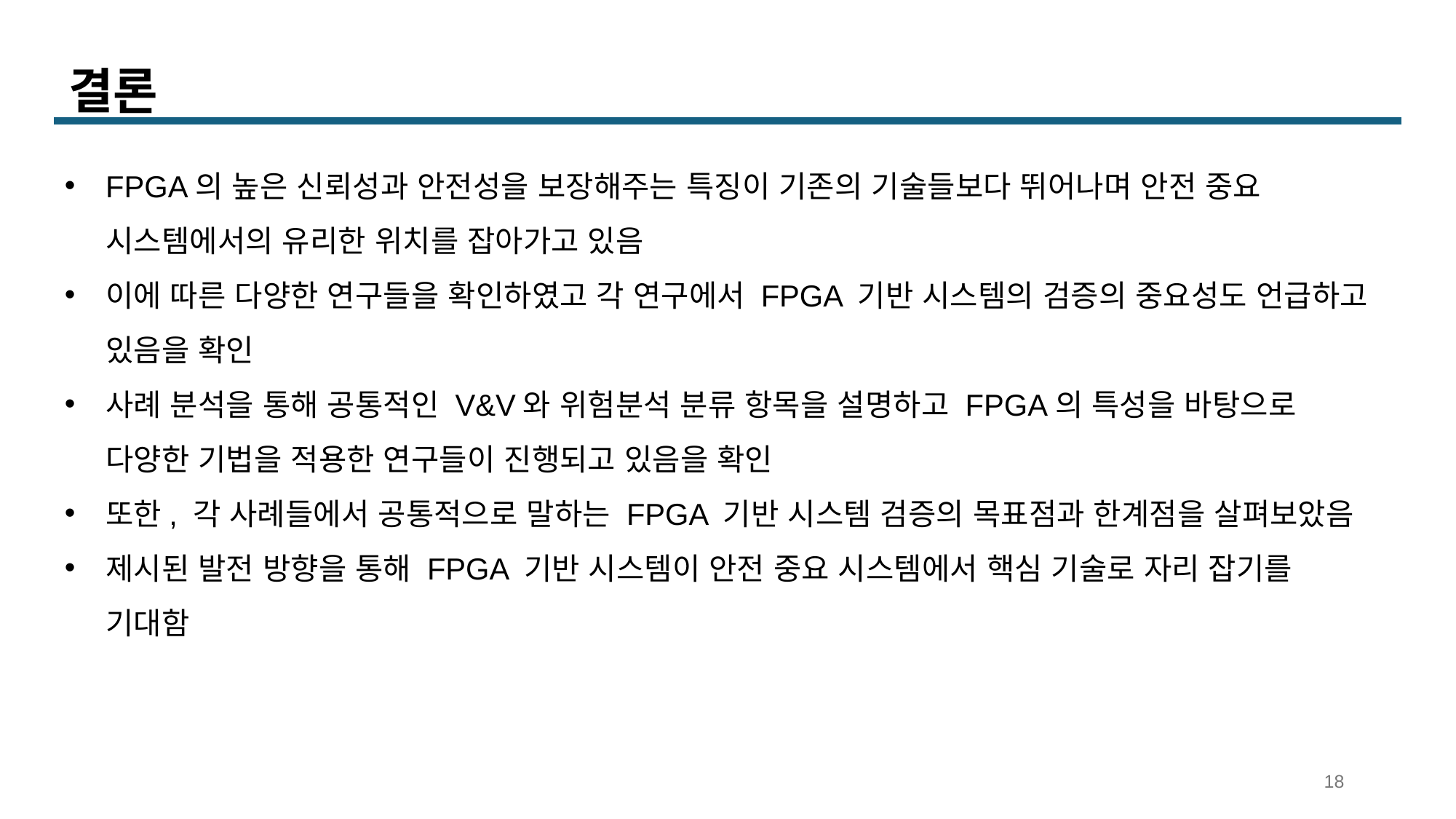

결론
FPGA의 높은 신뢰성과 안전성을 보장해주는 특징이 기존의 기술들보다 뛰어나며 안전 중요 시스템에서의 유리한 위치를 잡아가고 있음
이에 따른 다양한 연구들을 확인하였고 각 연구에서 FPGA 기반 시스템의 검증의 중요성도 언급하고 있음을 확인
사례 분석을 통해 공통적인 V&V와 위험분석 분류 항목을 설명하고 FPGA의 특성을 바탕으로 다양한 기법을 적용한 연구들이 진행되고 있음을 확인
또한, 각 사례들에서 공통적으로 말하는 FPGA 기반 시스템 검증의 목표점과 한계점을 살펴보았음
제시된 발전 방향을 통해 FPGA 기반 시스템이 안전 중요 시스템에서 핵심 기술로 자리 잡기를 기대함
18